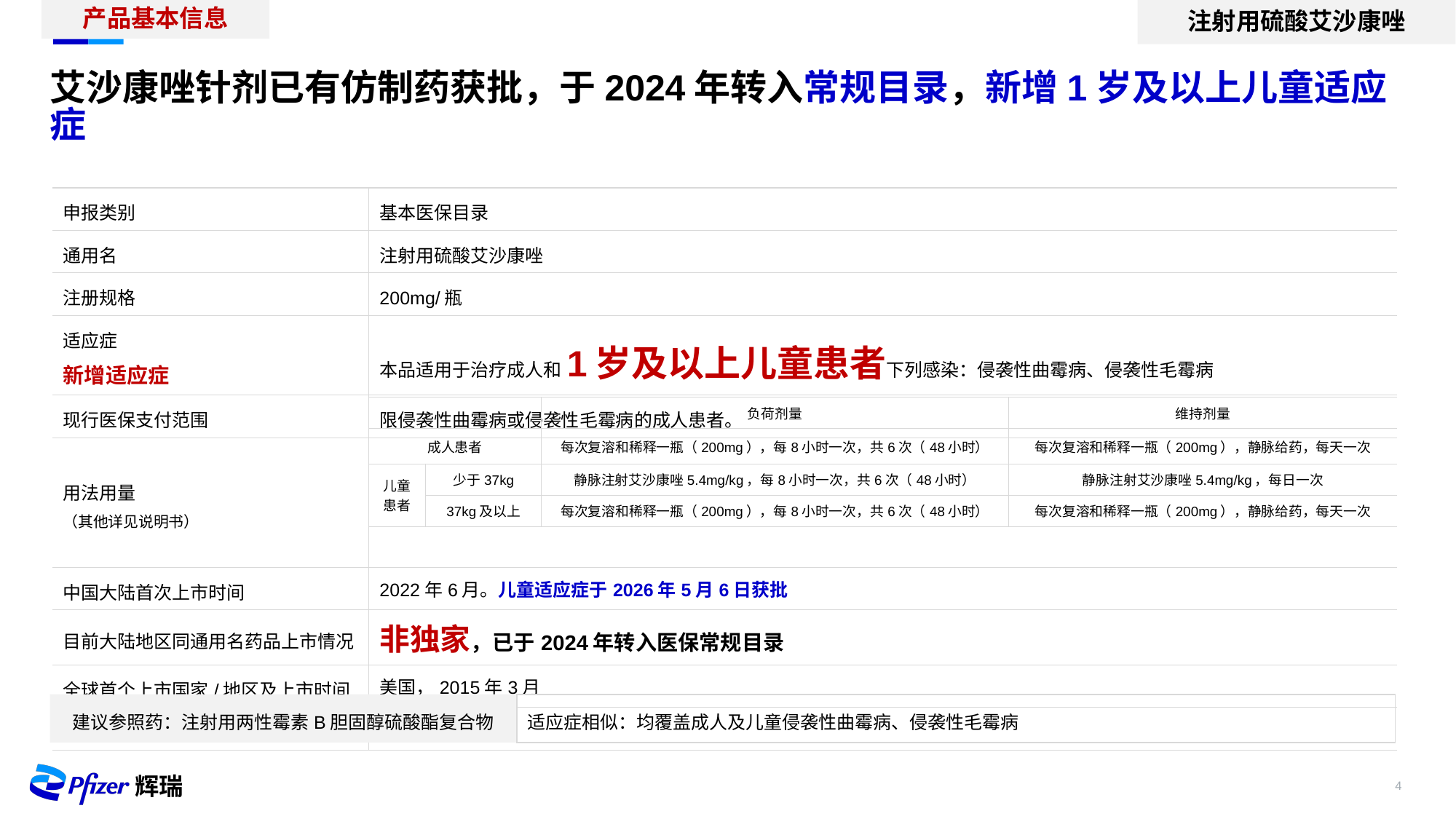

产品基本信息
注射用硫酸艾沙康唑
艾沙康唑针剂已有仿制药获批，于2024年转入常规目录，新增1岁及以上儿童适应症
| 申报类别 | 基本医保目录 |
| --- | --- |
| 通用名 | 注射用硫酸艾沙康唑 |
| 注册规格 | 200mg/瓶 |
| 适应症 新增适应症 | 本品适用于治疗成人和1岁及以上儿童患者下列感染：侵袭性曲霉病、侵袭性毛霉病 |
| 现行医保支付范围 | 限侵袭性曲霉病或侵袭性毛霉病的成人患者。 |
| 用法用量 （其他详见说明书） |  |
| 中国大陆首次上市时间 | 2022年6月。儿童适应症于2026年5月6日获批 |
| 目前大陆地区同通用名药品上市情况 | 非独家，已于2024年转入医保常规目录 |
| 全球首个上市国家/地区及上市时间 | 美国，2015年3月 |
| 是否为OTC药品 | 否 |
|  |  | 负荷剂量 | 维持剂量 |
| --- | --- | --- | --- |
| 成人患者 |  | 每次复溶和稀释一瓶（200mg），每8小时一次，共6次（48小时） | 每次复溶和稀释一瓶（200mg），静脉给药，每天一次 |
| 儿童患者 | 少于37kg | 静脉注射艾沙康唑5.4mg/kg，每8小时一次，共6次（48小时） | 静脉注射艾沙康唑5.4mg/kg，每日一次 |
|  | 37kg及以上 | 每次复溶和稀释一瓶（200mg），每8小时一次，共6次（48小时） | 每次复溶和稀释一瓶（200mg），静脉给药，每天一次 |
建议参照药：注射用两性霉素B胆固醇硫酸酯复合物

适应症相似：均覆盖成人及儿童侵袭性曲霉病、侵袭性毛霉病